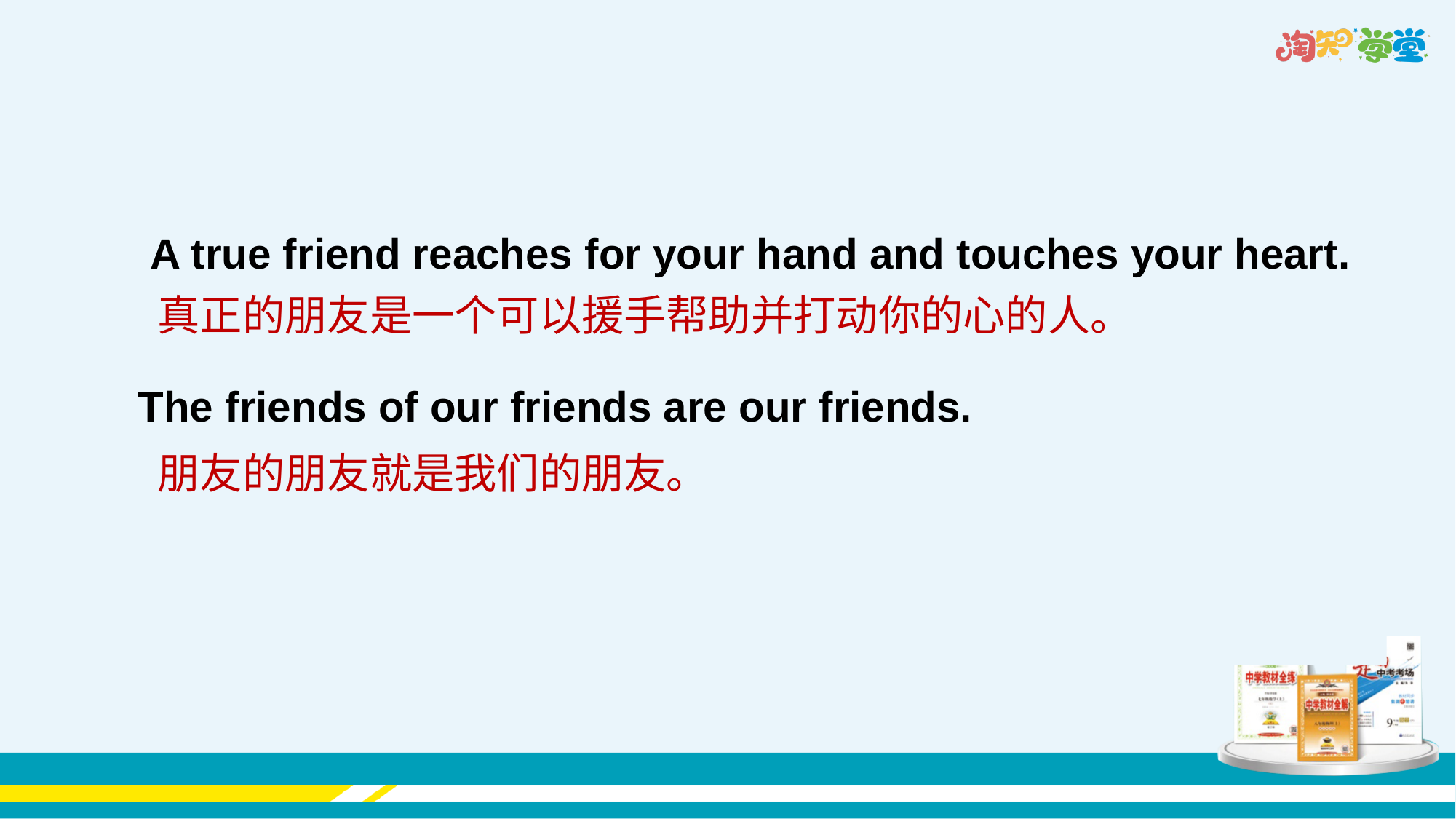

A true friend reaches for your hand and touches your heart.

The friends of our friends are our friends.

真正的朋友是一个可以援手帮助并打动你的心的人。
朋友的朋友就是我们的朋友。